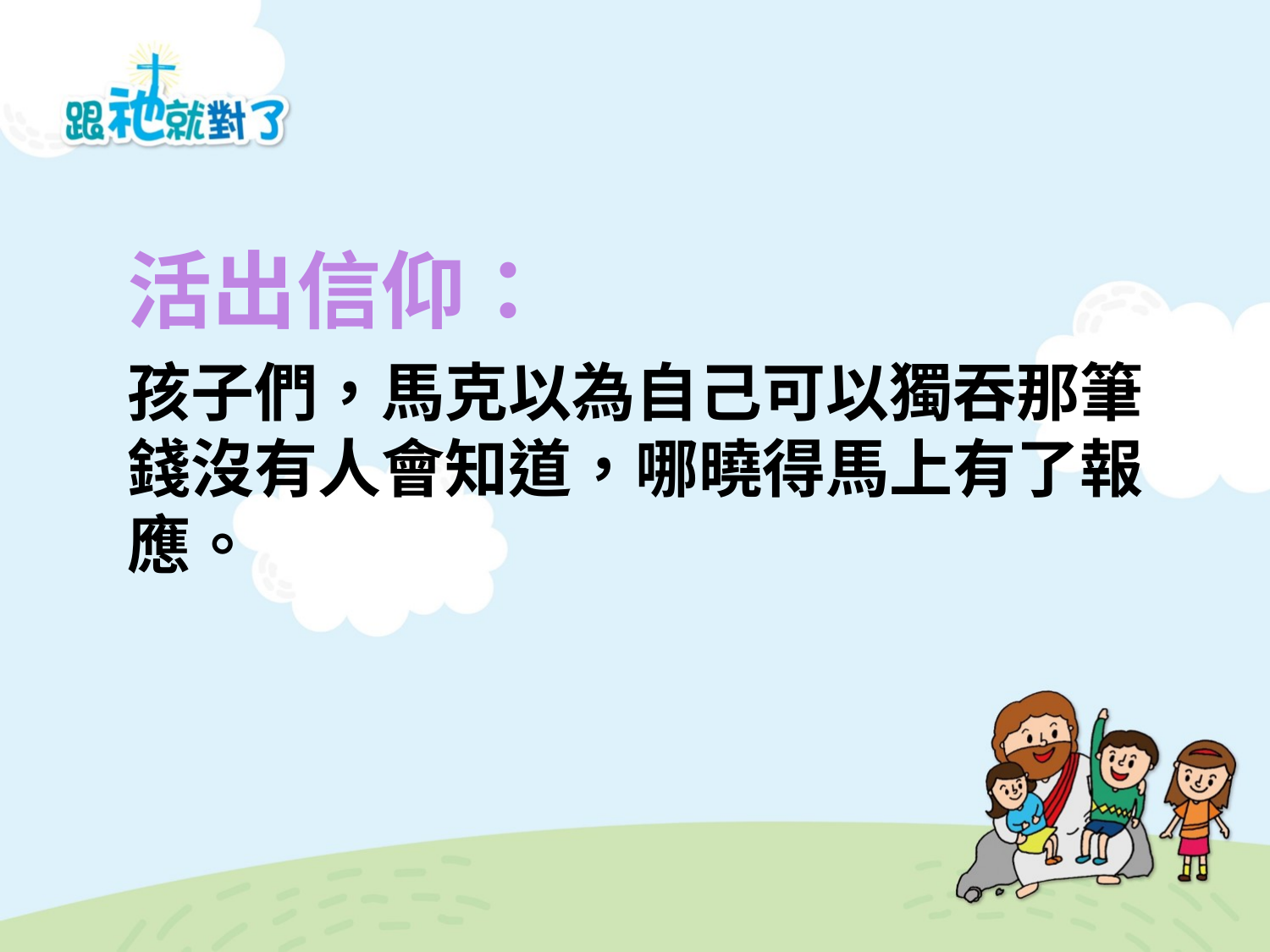

活出信仰：
孩子們，馬克以為自己可以獨吞那筆錢沒有人會知道，哪曉得馬上有了報應。